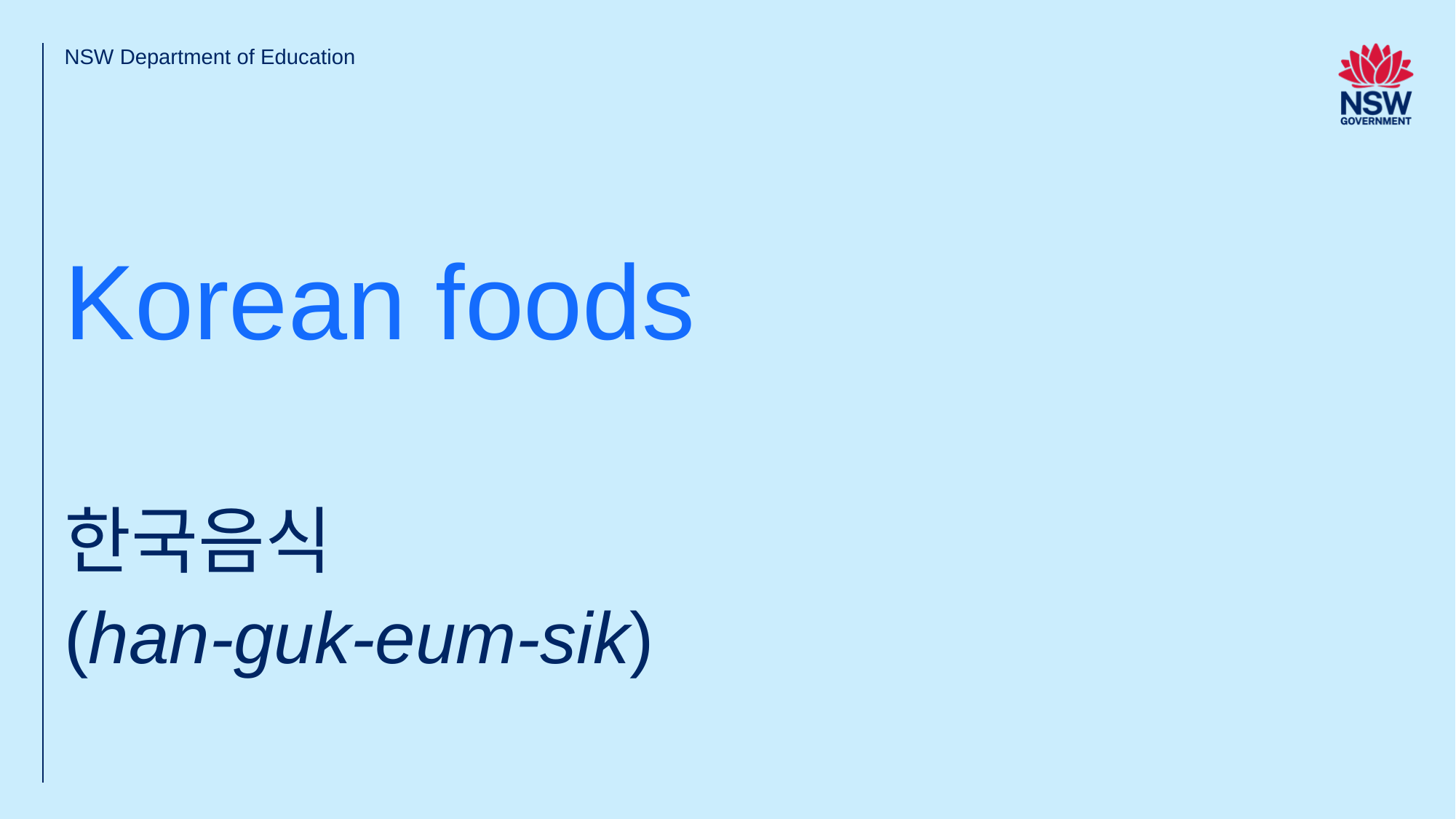

NSW Department of Education
Korean foods
# 한국음식 (han-guk-eum-sik)